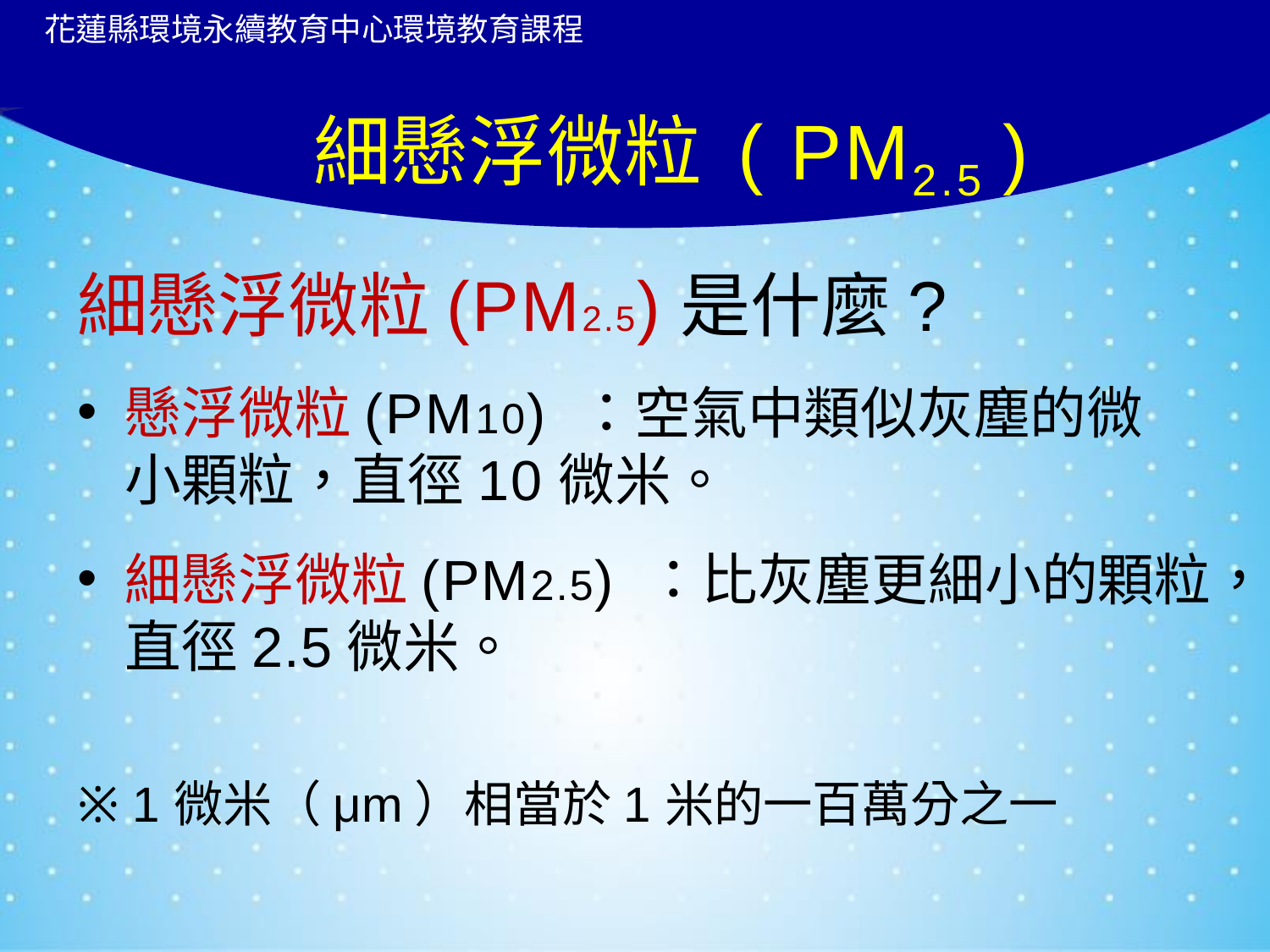

# 細懸浮微粒 ( PM2.5 )
細懸浮微粒(PM2.5)是什麼?
懸浮微粒(PM10) ：空氣中類似灰塵的微小顆粒，直徑10微米。
細懸浮微粒(PM2.5) ：比灰塵更細小的顆粒，直徑2.5微米。

※ 1微米（μm）相當於1米的一百萬分之一